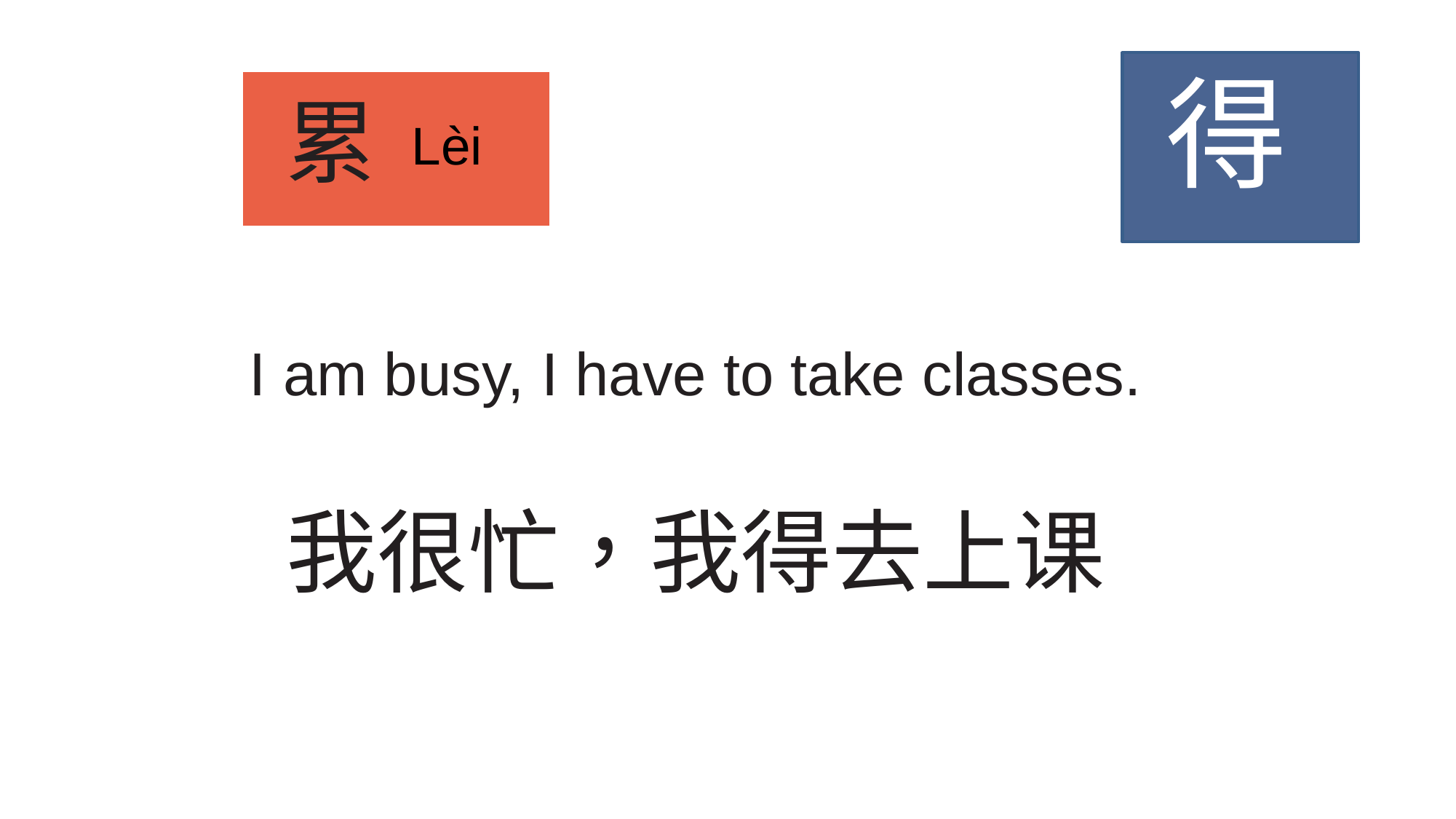

得

Lèi
累
I am busy, I have to take classes.
我很忙，我得去上课